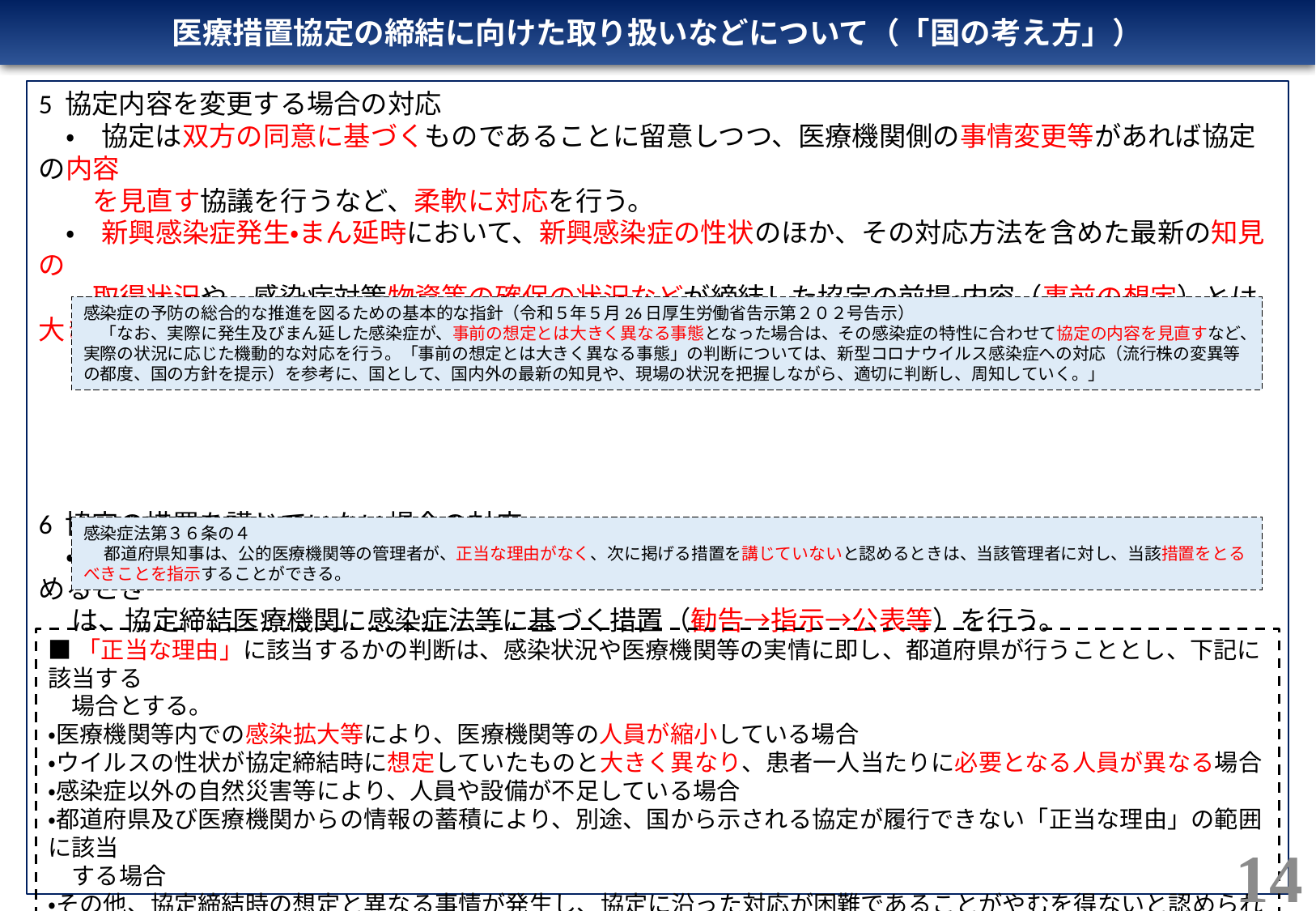

医療措置協定の締結に向けた取り扱いなどについて（「国の考え方」）
5 協定内容を変更する場合の対応
　・　協定は双方の同意に基づくものであることに留意しつつ、医療機関側の事情変更等があれば協定の内容
　　を見直す協議を行うなど、柔軟に対応を行う。
　・　新興感染症発生・まん延時において、新興感染症の性状のほか、その対応方法を含めた最新の知見の
　　取得状況や、感染症対策物資等の確保の状況などが締結した協定の前提・内容（事前の想定）とは大きく
　　異なる事態と、国が判断した場合は、それらの判断内容に則し、機動的に対応するものとする。

6 協定の措置を講じていない場合の対応
　・　都道府県は、協定締結医療機関が正当な理由なく、協定の内容に基づく措置を講じていないと認めるとき
　 は、協定締結医療機関に感染症法等に基づく措置（勧告→指示→公表等）を行う。

感染症の予防の総合的な推進を図るための基本的な指針（令和５年５月26日厚生労働省告示第２０２号告示）
　「なお、実際に発生及びまん延した感染症が、事前の想定とは大きく異なる事態となった場合は、その感染症の特性に合わせて協定の内容を見直すなど、実際の状況に応じた機動的な対応を行う。「事前の想定とは大きく異なる事態」の判断については、新型コロナウイルス感染症への対応（流行株の変異等の都度、国の方針を提示）を参考に、国として、国内外の最新の知見や、現場の状況を把握しながら、適切に判断し、周知していく。」
感染症法第３６条の４
　 都道府県知事は、公的医療機関等の管理者が、正当な理由がなく、次に掲げる措置を講じていないと認めるときは、当該管理者に対し、当該措置をとるべきことを指示することができる。
■「正当な理由」に該当するかの判断は、感染状況や医療機関等の実情に即し、都道府県が行うこととし、下記に該当する
　場合とする。
・医療機関等内での感染拡大等により、医療機関等の人員が縮小している場合
・ウイルスの性状が協定締結時に想定していたものと大きく異なり、患者一人当たりに必要となる人員が異なる場合
・感染症以外の自然災害等により、人員や設備が不足している場合
・都道府県及び医療機関からの情報の蓄積により、別途、国から示される協定が履行できない「正当な理由」の範囲に該当
　する場合
・その他、協定締結時の想定と異なる事情が発生し、協定に沿った対応が困難であることがやむを得ないと認められる場合
14